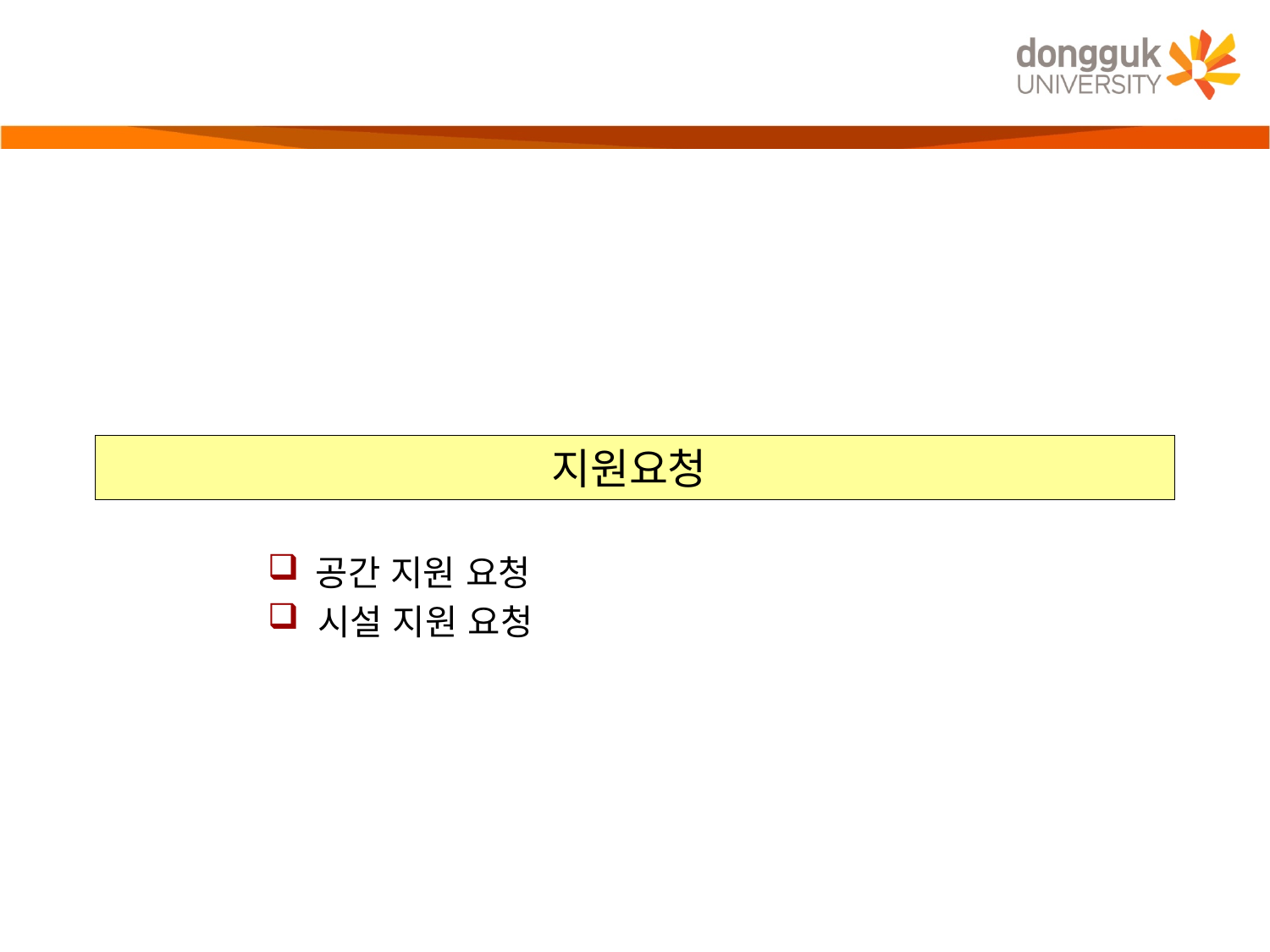

# 지원요청
 공간 지원 요청
 시설 지원 요청